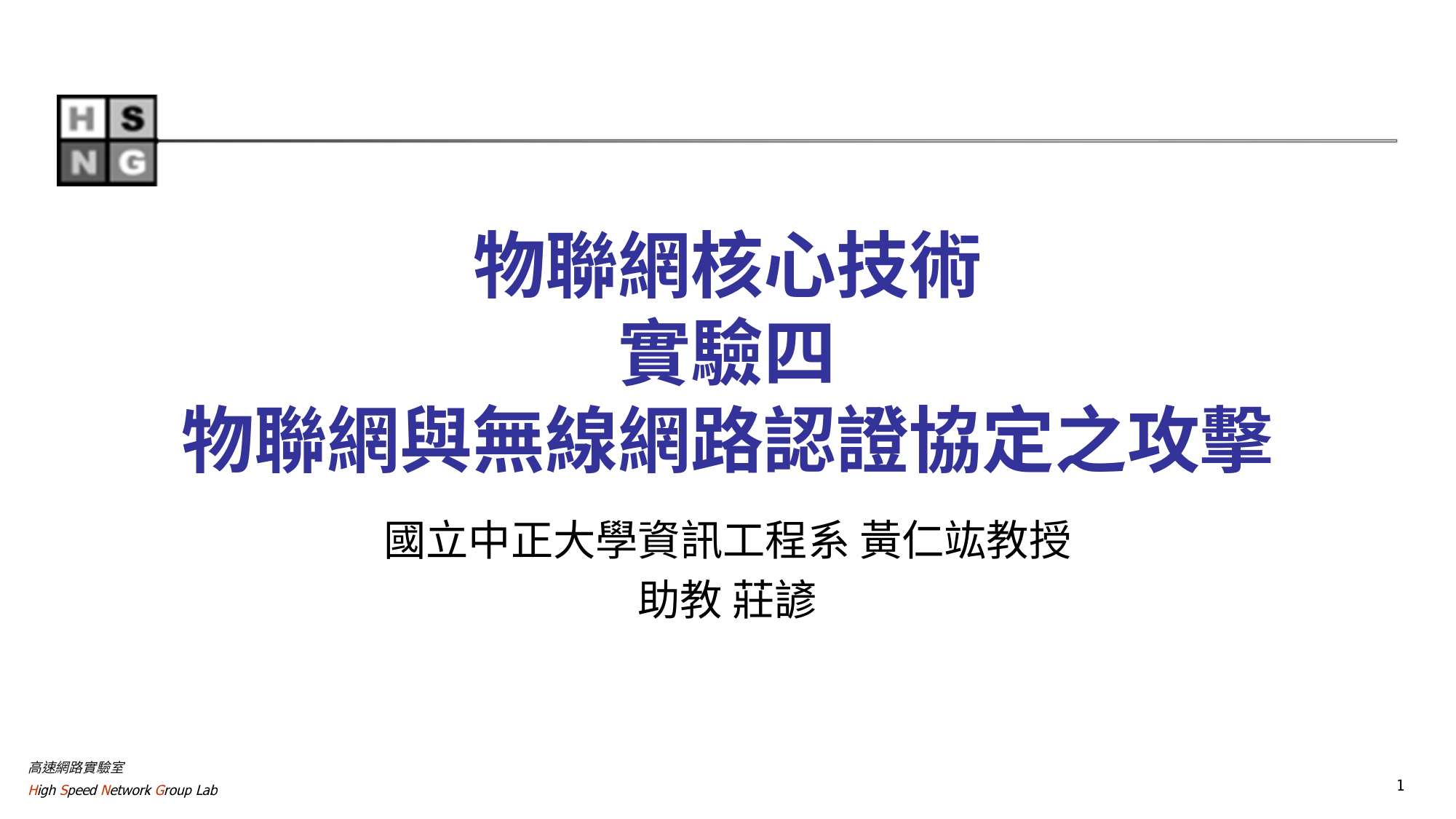

# 物聯網核心技術 實驗四 物聯網與無線網路認證協定之攻擊
國立中正大學資訊工程系 黃仁竑教授
助教 莊諺